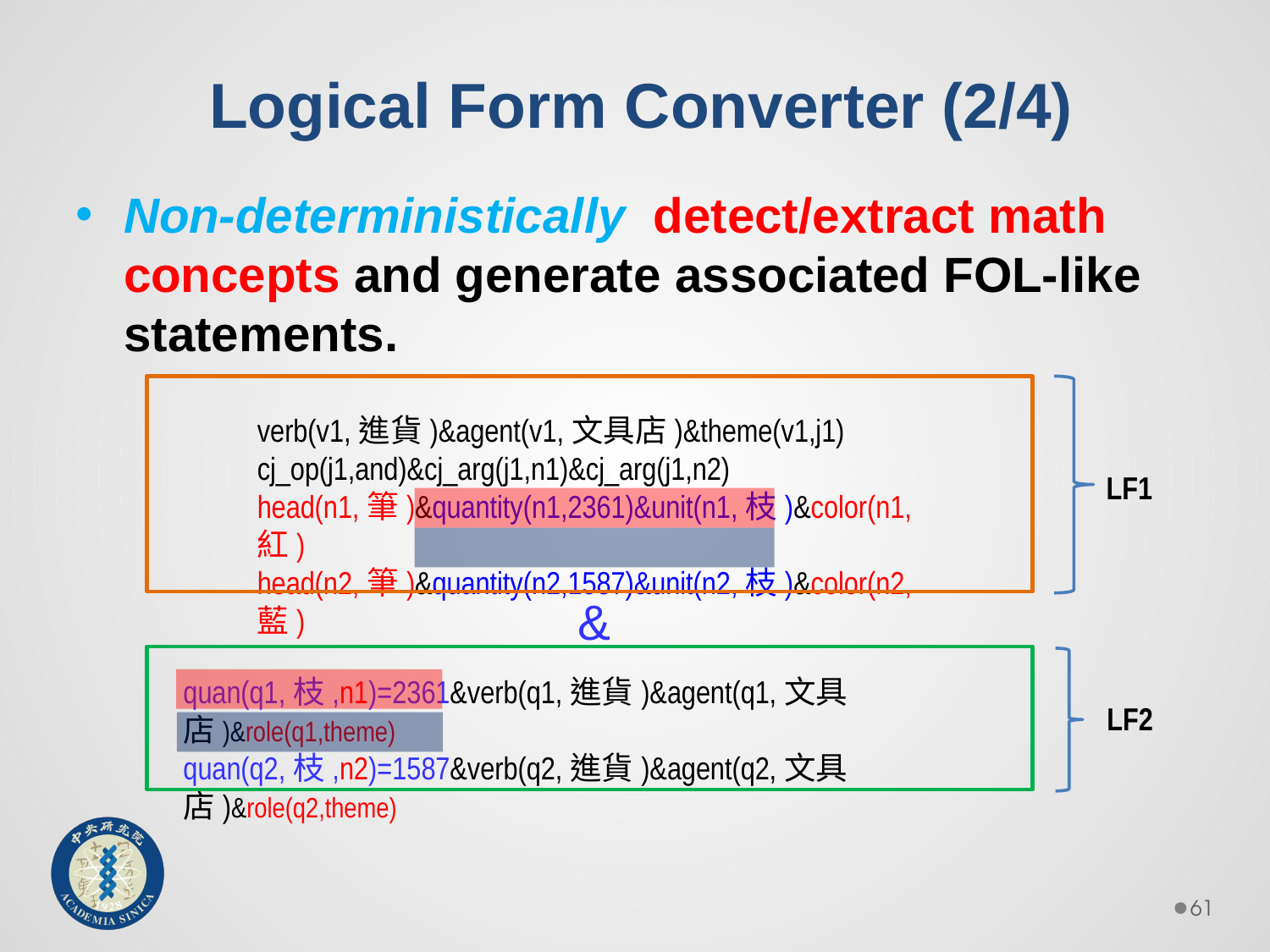

Logical Form Converter (2/4)
Non-deterministically  detect/extract math concepts and generate associated FOL-like statements.

verb(v1,進貨)&agent(v1,文具店)&theme(v1,j1)
cj_op(j1,and)&cj_arg(j1,n1)&cj_arg(j1,n2)
head(n1,筆)&quantity(n1,2361)&unit(n1,枝)&color(n1,紅)
head(n2,筆)&quantity(n2,1587)&unit(n2,枝)&color(n2,藍)
LF1

&

quan(q1,枝,n1)=2361&verb(q1,進貨)&agent(q1,文具店)&role(q1,theme)
quan(q2,枝,n2)=1587&verb(q2,進貨)&agent(q2,文具店)&role(q2,theme)

LF2

61